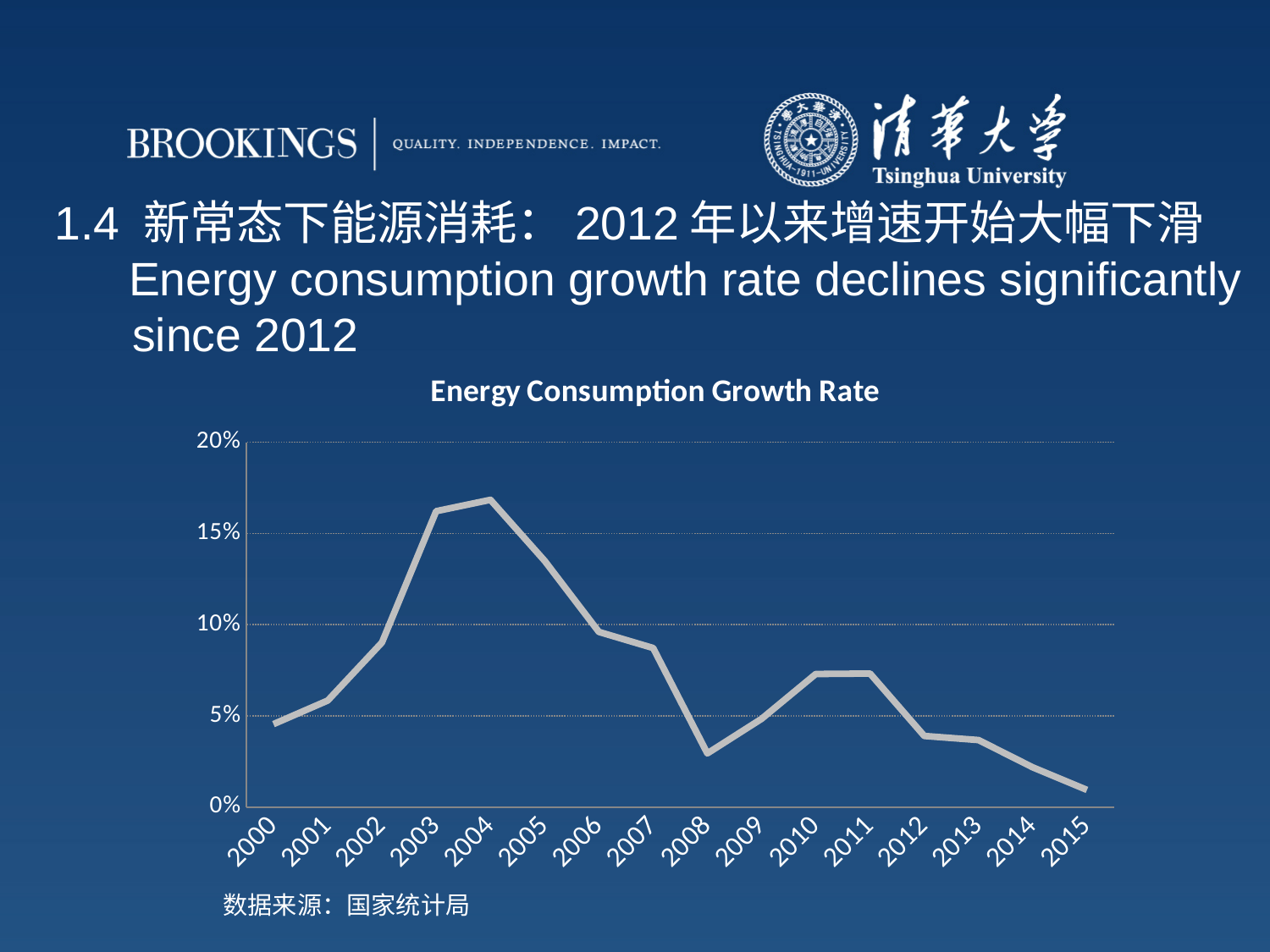

# 1.4 新常态下能源消耗：2012年以来增速开始大幅下滑 Energy consumption growth rate declines significantly since 2012

### Chart: Energy Consumption Growth Rate

| Category |  |
|---|---|
| 2000.0 | 0.0454936721467749 |
| 2001.0 | 0.0584020576467706 |
| 2002.0 | 0.0901978180228484 |
| 2003.0 | 0.162203600724155 |
| 2004.0 | 0.168446796527351 |
| 2005.0 | 0.135000282263843 |
| 2006.0 | 0.0960251598315026 |
| 2007.0 | 0.0871828168689587 |
| 2008.0 | 0.0294404736676492 |
| 2009.0 | 0.0483919765697371 |
| 2010.0 | 0.072954784812838 |
| 2011.0 | 0.0731877065726137 |
| 2012.0 | 0.0390008345325971 |
| 2013.0 | 0.0367411187204392 |
| 2014.0 | 0.0217959142554921 |
| 2015.0 | 0.0094 |
数据来源：国家统计局